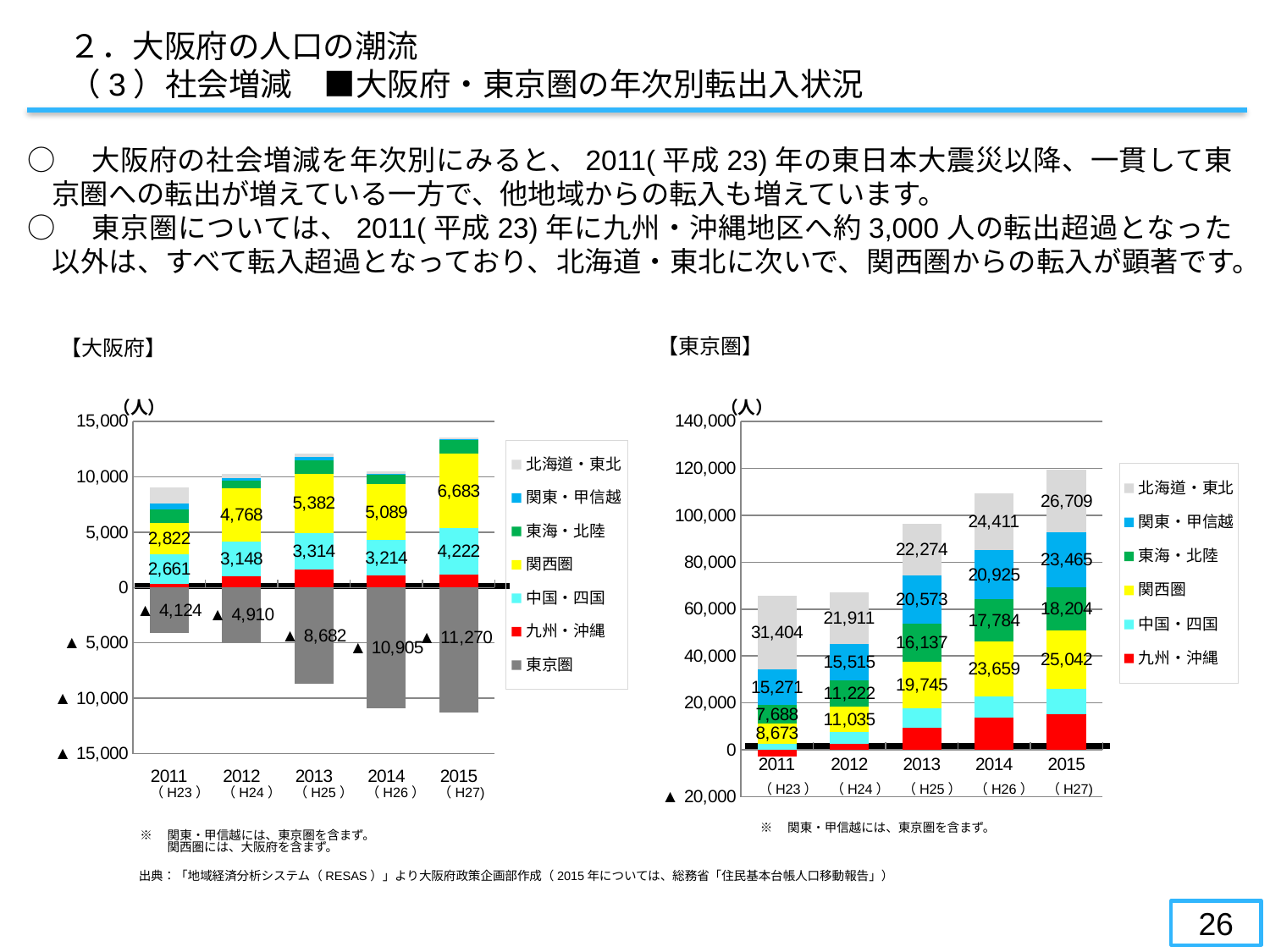

２．大阪府の人口の潮流
　（3）社会増減　■大阪府・東京圏の年次別転出入状況

○　大阪府の社会増減を年次別にみると、2011(平成23)年の東日本大震災以降、一貫して東京圏への転出が増えている一方で、他地域からの転入も増えています。
○　東京圏については、2011(平成23)年に九州・沖縄地区へ約3,000人の転出超過となった以外は、すべて転入超過となっており、北海道・東北に次いで、関西圏からの転入が顕著です。
【東京圏】
【大阪府】

### Chart

| Category | 東京圏 | 九州・沖縄 | 中国・四国 | 関西圏 | 東海・北陸 | 関東・甲信越 | 北海道・東北 |
|---|---|---|---|---|---|---|---|
| 2011 | -4124.0 | 349.0 | 2661.0 | 2822.0 | 1228.0 | 564.0 | 1403.0 |
| 2012 | -4910.0 | 1017.0 | 3148.0 | 4768.0 | 694.0 | 238.0 | 426.0 |
| 2013 | -8682.0 | 1595.0 | 3314.0 | 5382.0 | 1162.0 | 323.0 | 283.0 |
| 2014 | -10905.0 | 1052.0 | 3214.0 | 5089.0 | 877.0 | 35.0 | 247.0 |
| 2015 | -11270.0 | 1175.0 | 4222.0 | 6683.0 | 1230.0 | 48.0 | 208.0 |

### Chart

| Category | 九州・沖縄 | 中国・四国 | 関西圏 | 東海・北陸 | 関東・甲信越 | 北海道・東北 |
|---|---|---|---|---|---|---|
| 2011 | -2934.0 | 2707.0 | 8673.0 | 7688.0 | 15271.0 | 31404.0 |
| 2012 | 2686.0 | 4840.0 | 11035.0 | 11222.0 | 15515.0 | 21911.0 |
| 2013 | 9521.0 | 8274.0 | 19745.0 | 16137.0 | 20573.0 | 22274.0 |
| 2014 | 13749.0 | 8880.0 | 23659.0 | 17784.0 | 20925.0 | 24411.0 |
| 2015 | 15354.0 | 10583.0 | 25042.0 | 18204.0 | 23465.0 | 26709.0 |
（H23）    （H24）    （H25）    （H26）    （H27)
（H23）    （H24）    （H25）    （H26）    （H27)
※　関東・甲信越には、東京圏を含まず。
※　関東・甲信越には、東京圏を含まず。
　　 関西圏には、大阪府を含まず。
出典：「地域経済分析システム（RESAS）」より大阪府政策企画部作成（2015年については、総務省「住民基本台帳人口移動報告」）

26